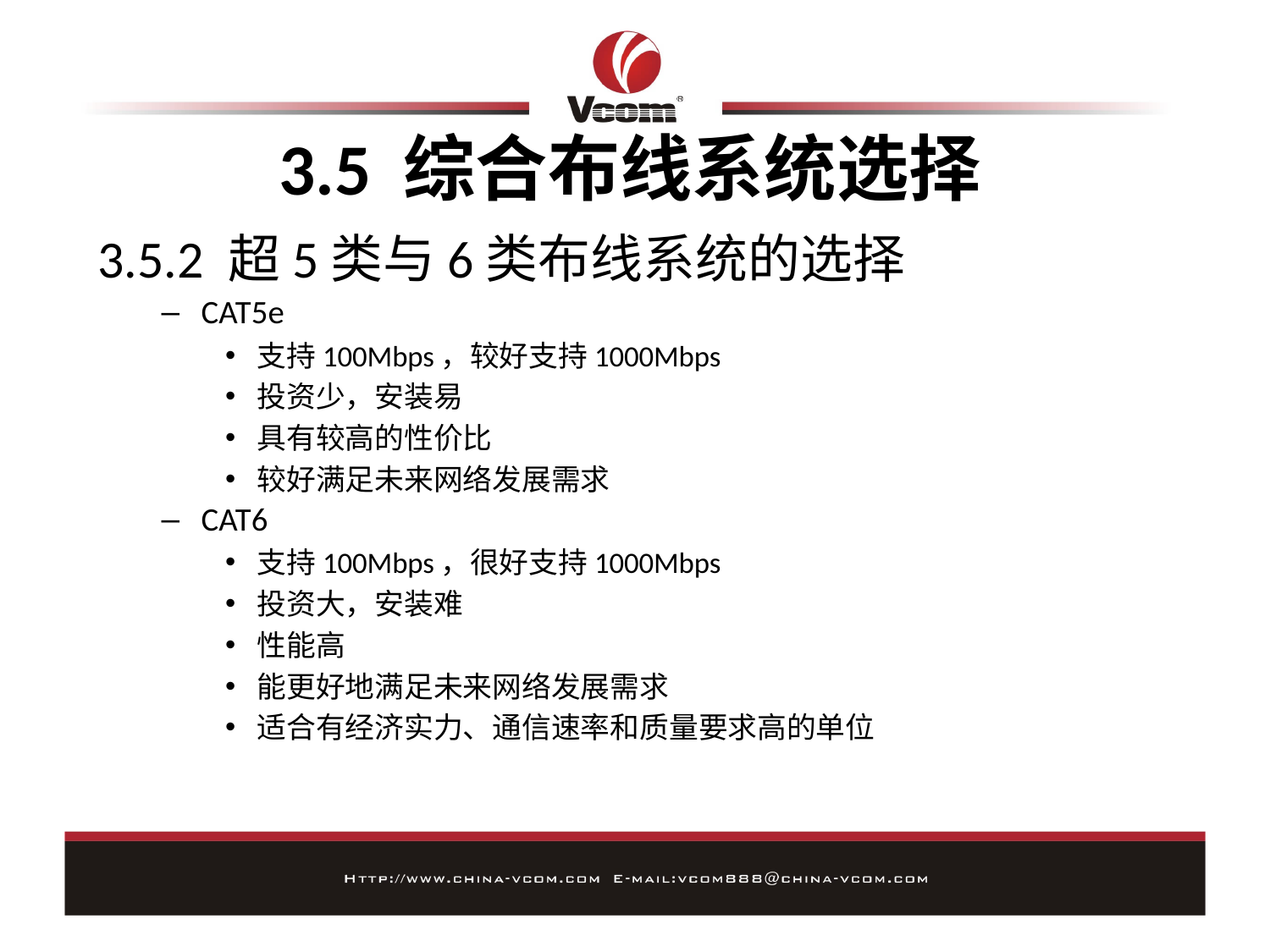

# 3.5 综合布线系统选择
3.5.2 超5类与6类布线系统的选择
CAT5e
支持100Mbps，较好支持1000Mbps
投资少，安装易
具有较高的性价比
较好满足未来网络发展需求
CAT6
支持100Mbps，很好支持1000Mbps
投资大，安装难
性能高
能更好地满足未来网络发展需求
适合有经济实力、通信速率和质量要求高的单位